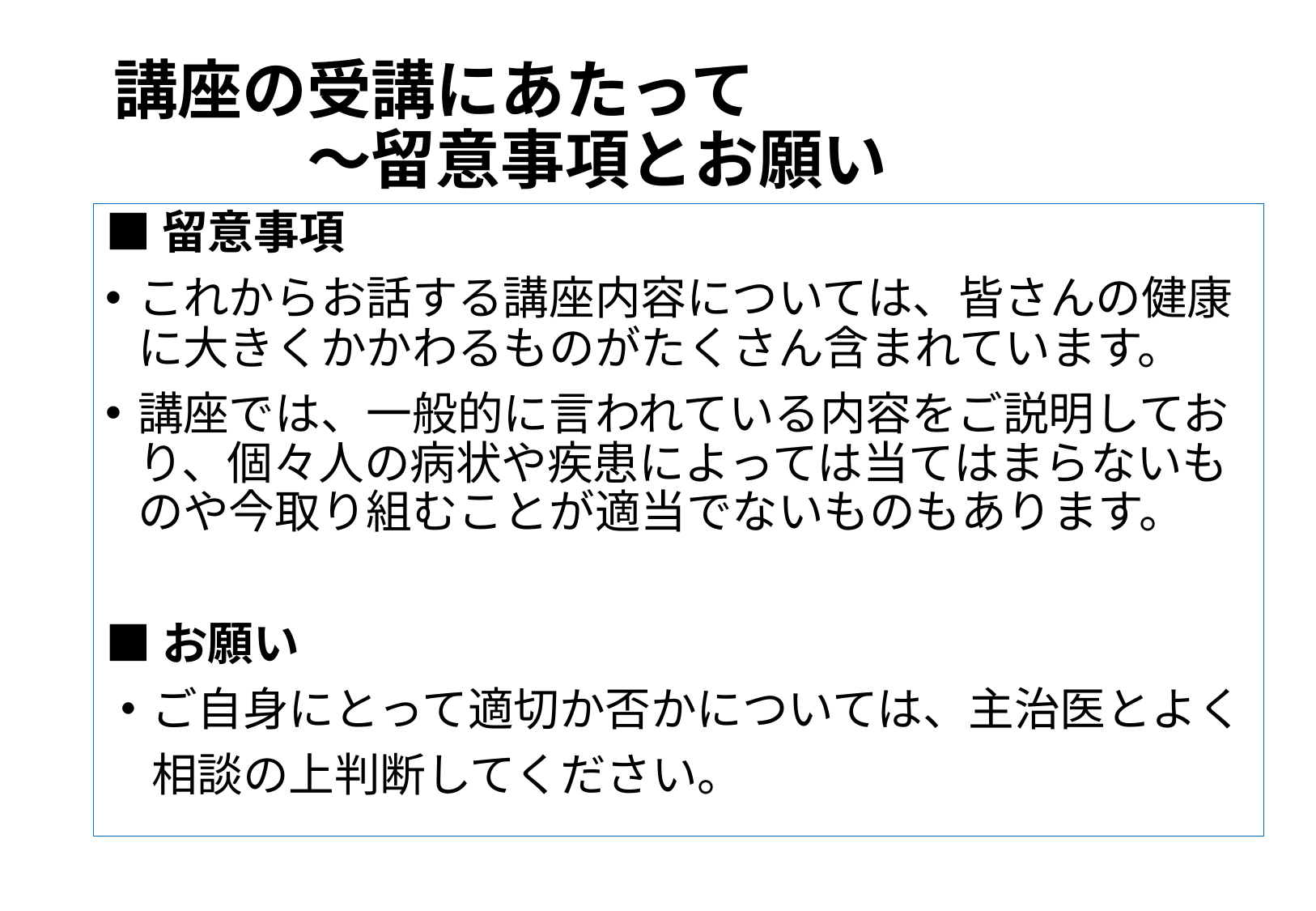

# 講座の受講にあたって 　　　～留意事項とお願い
■留意事項
これからお話する講座内容については、皆さんの健康に大きくかかわるものがたくさん含まれています。
講座では、一般的に言われている内容をご説明しており、個々人の病状や疾患によっては当てはまらないものや今取り組むことが適当でないものもあります。

■お願い
・ご自身にとって適切か否かについては、主治医とよく
　相談の上判断してください。